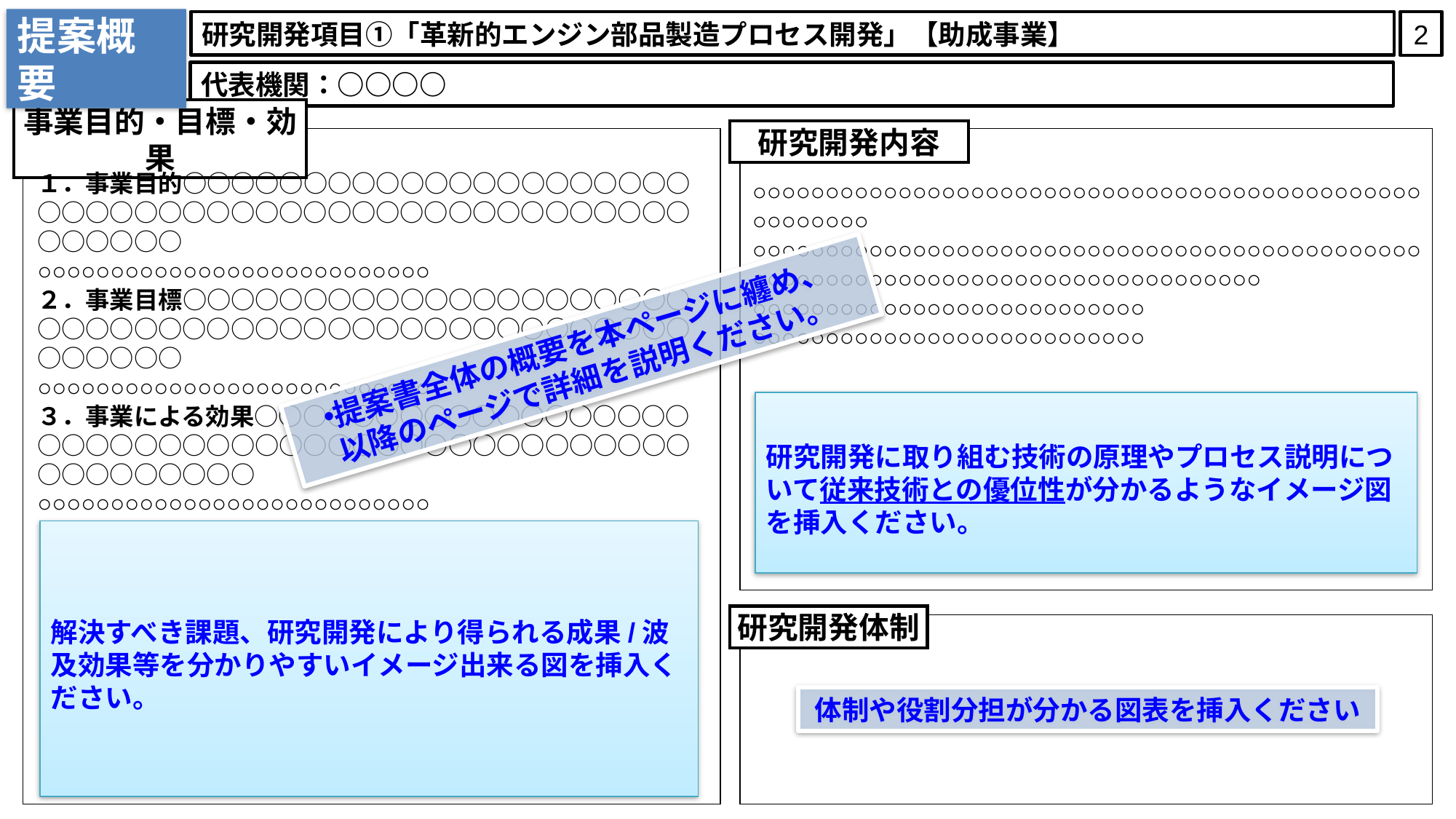

提案概要
2
研究開発項目①「革新的エンジン部品製造プロセス開発」【助成事業】
代表機関：○○○○
事業目的・目標・効果
研究開発内容

１．事業目的○○○○○○○○○○○○○○○○○○○○○○○○○○○○○○○○○○○○○○○○○○○○○○○○○○○○○○
○○○○○○○○○○○○○○○○○○○○○○○○○○○
２．事業目標○○○○○○○○○○○○○○○○○○○○○○○○○○○○○○○○○○○○○○○○○○○○○○○○○○○○○○
○○○○○○○○○○○○○○○○○○○○○○○○○○○
３．事業による効果○○○○○○○○○○○○○○○○○○○○○○○○○○○○○○○○○○○○○○○○○○○○○○○○○○○○○○
○○○○○○○○○○○○○○○○○○○○○○○○○○○

○○○○○○○○○○○○○○○○○○○○○○○○○○○○○○○○○○○○○○○○○○○○○○○○○○○○○○
○○○○○○○○○○○○○○○○○○○○○○○○○○○○○○○○○○○○○○○○○○○○○○○○○○○○○○○○○○○○○○○○○○○○○○○○○○○○○○○○○
○○○○○○○○○○○○○○○○○○○○○○○○○○○
○○○○○○○○○○○○○○○○○○○○○○○○○○○
提案書全体の概要を本ページに纏め、
以降のページで詳細を説明ください。
研究開発に取り組む技術の原理やプロセス説明について従来技術との優位性が分かるようなイメージ図を挿入ください。
解決すべき課題、研究開発により得られる成果/波及効果等を分かりやすいイメージ出来る図を挿入ください。
研究開発体制

体制や役割分担が分かる図表を挿入ください